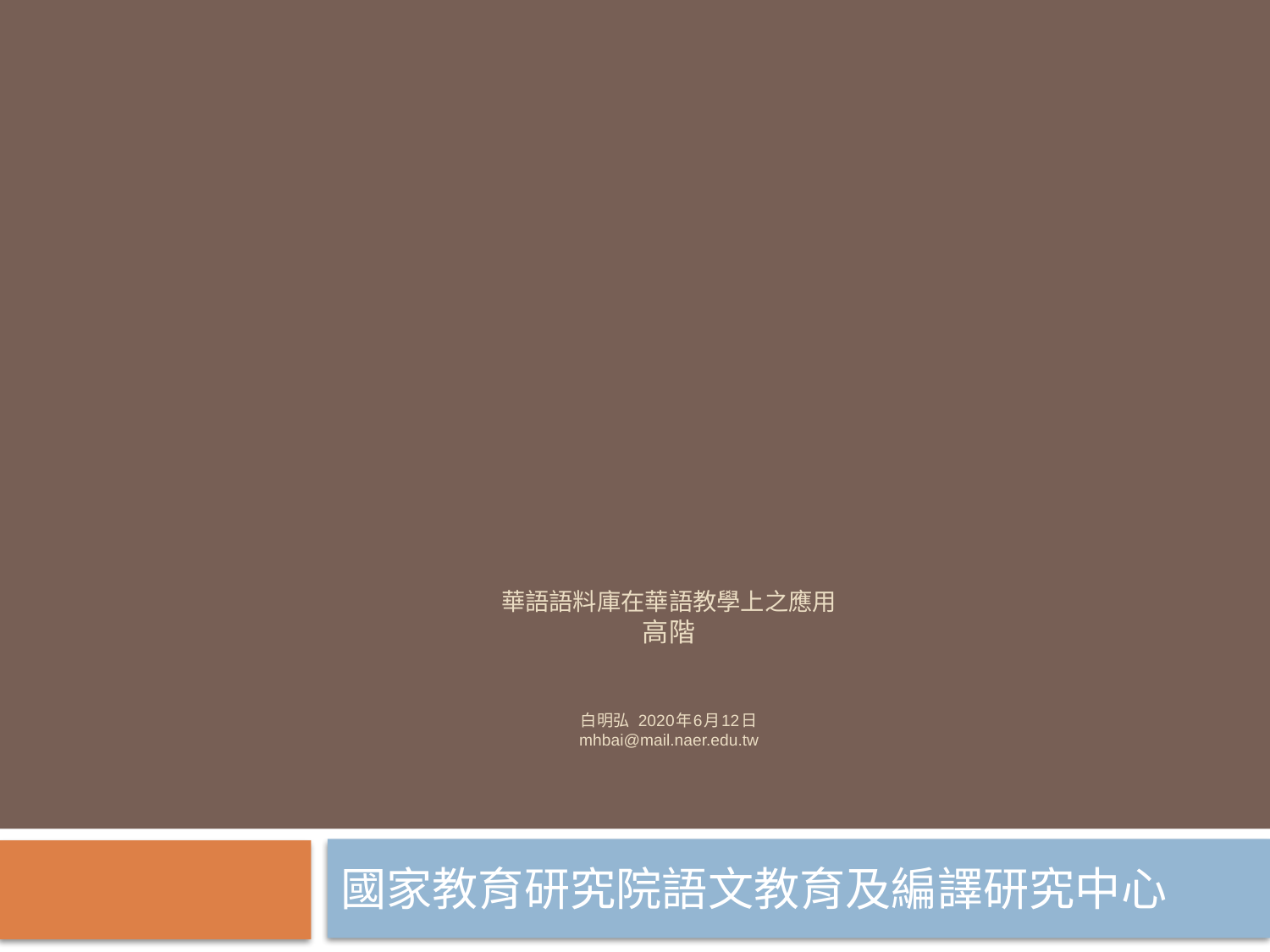

# 華語語料庫在華語教學上之應用 高階 白明弘  2020年6月12日 mhbai@mail.naer.edu.tw
國家教育研究院語文教育及編譯研究中心